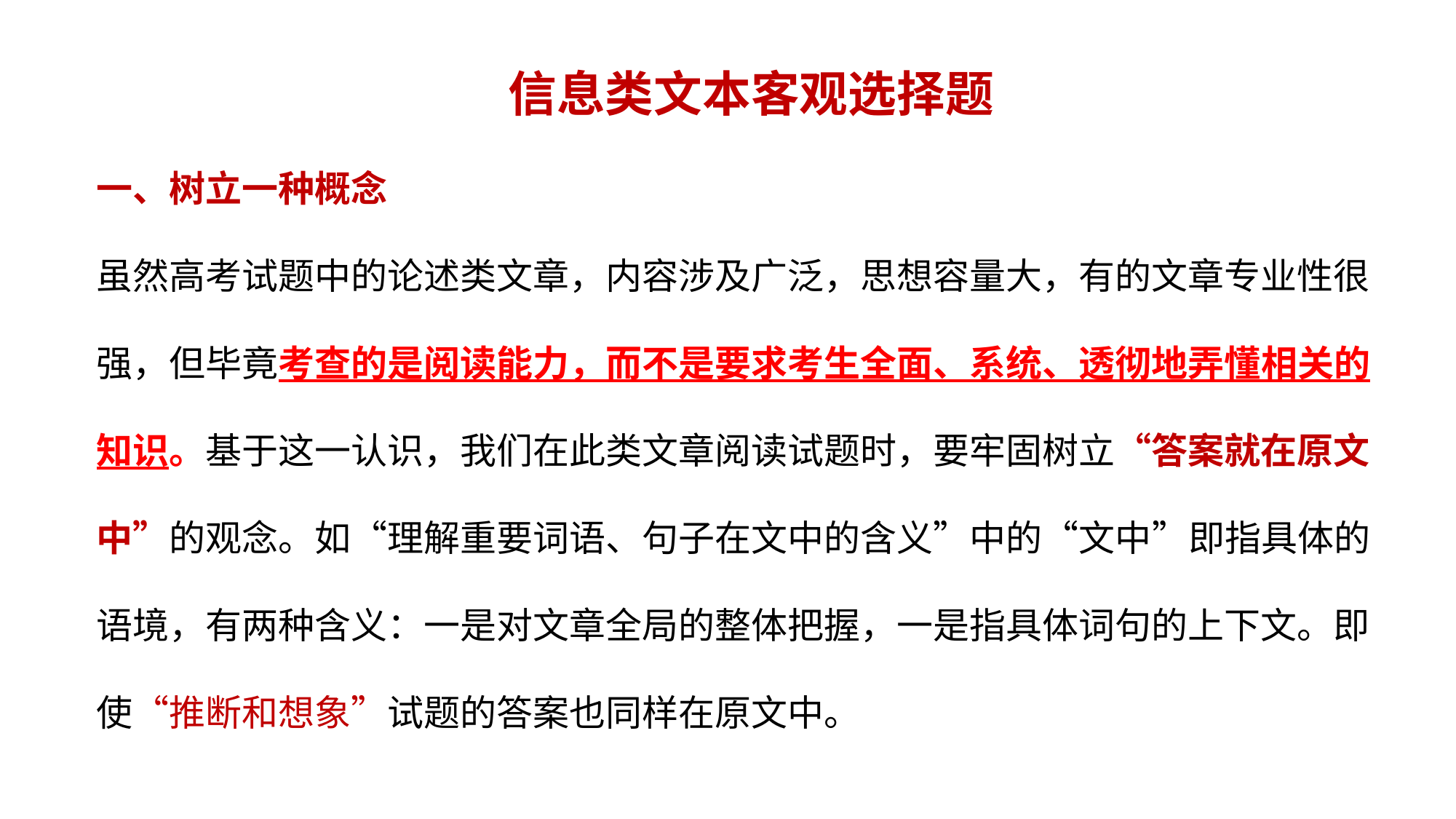

信息类文本客观选择题
一、树立一种概念
虽然高考试题中的论述类文章，内容涉及广泛，思想容量大，有的文章专业性很强，但毕竟考查的是阅读能力，而不是要求考生全面、系统、透彻地弄懂相关的知识。基于这一认识，我们在此类文章阅读试题时，要牢固树立“答案就在原文中”的观念。如“理解重要词语、句子在文中的含义”中的“文中”即指具体的语境，有两种含义：一是对文章全局的整体把握，一是指具体词句的上下文。即使“推断和想象”试题的答案也同样在原文中。